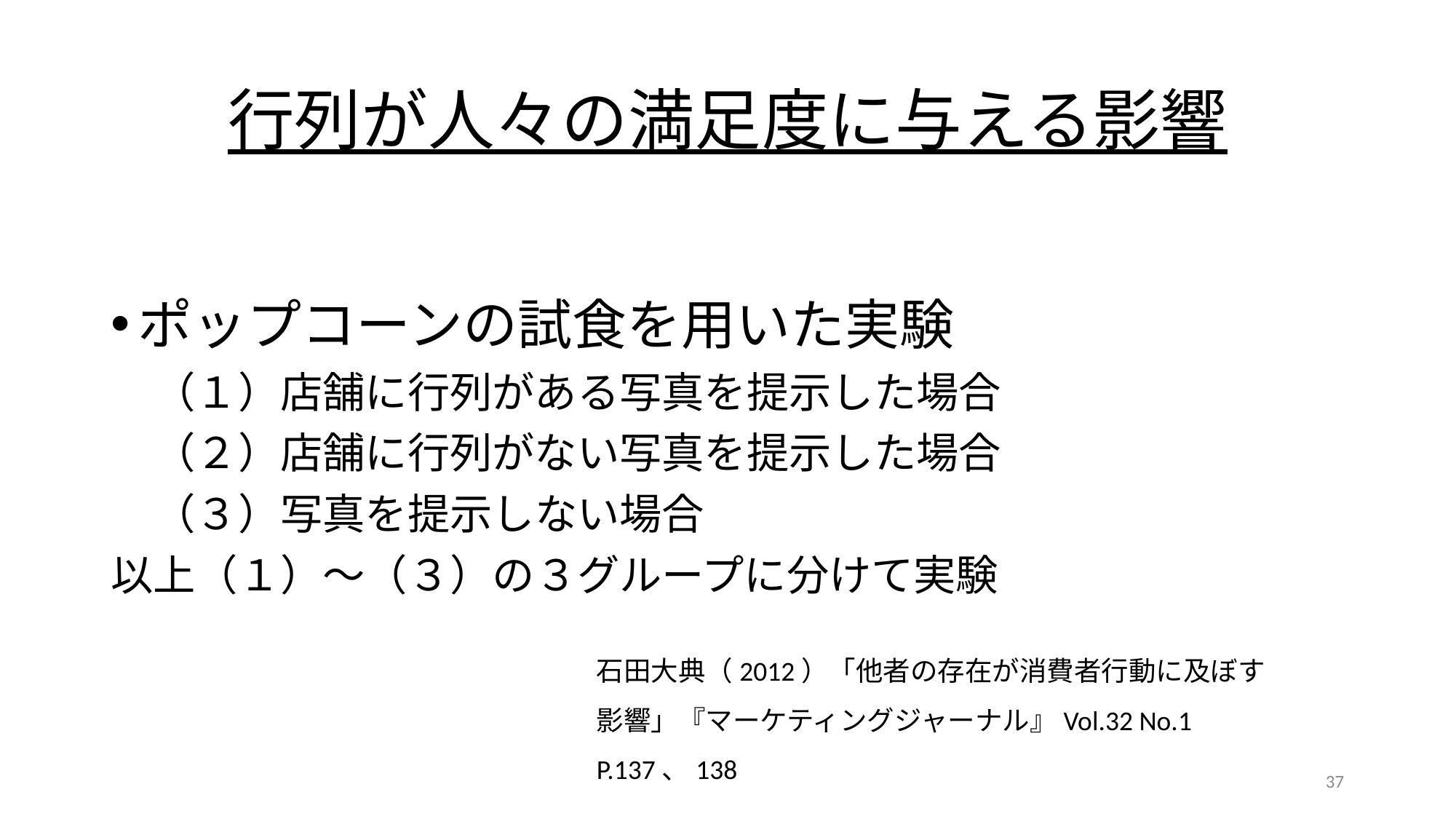

# 行列が人々の満足度に与える影響
ポップコーンの試食を用いた実験
　（１）店舗に行列がある写真を提示した場合
　（２）店舗に行列がない写真を提示した場合
　（３）写真を提示しない場合
以上（１）～（３）の３グループに分けて実験
石田大典（2012）「他者の存在が消費者行動に及ぼす影響」『マーケティングジャーナル』Vol.32 No.1　P.137、138
37